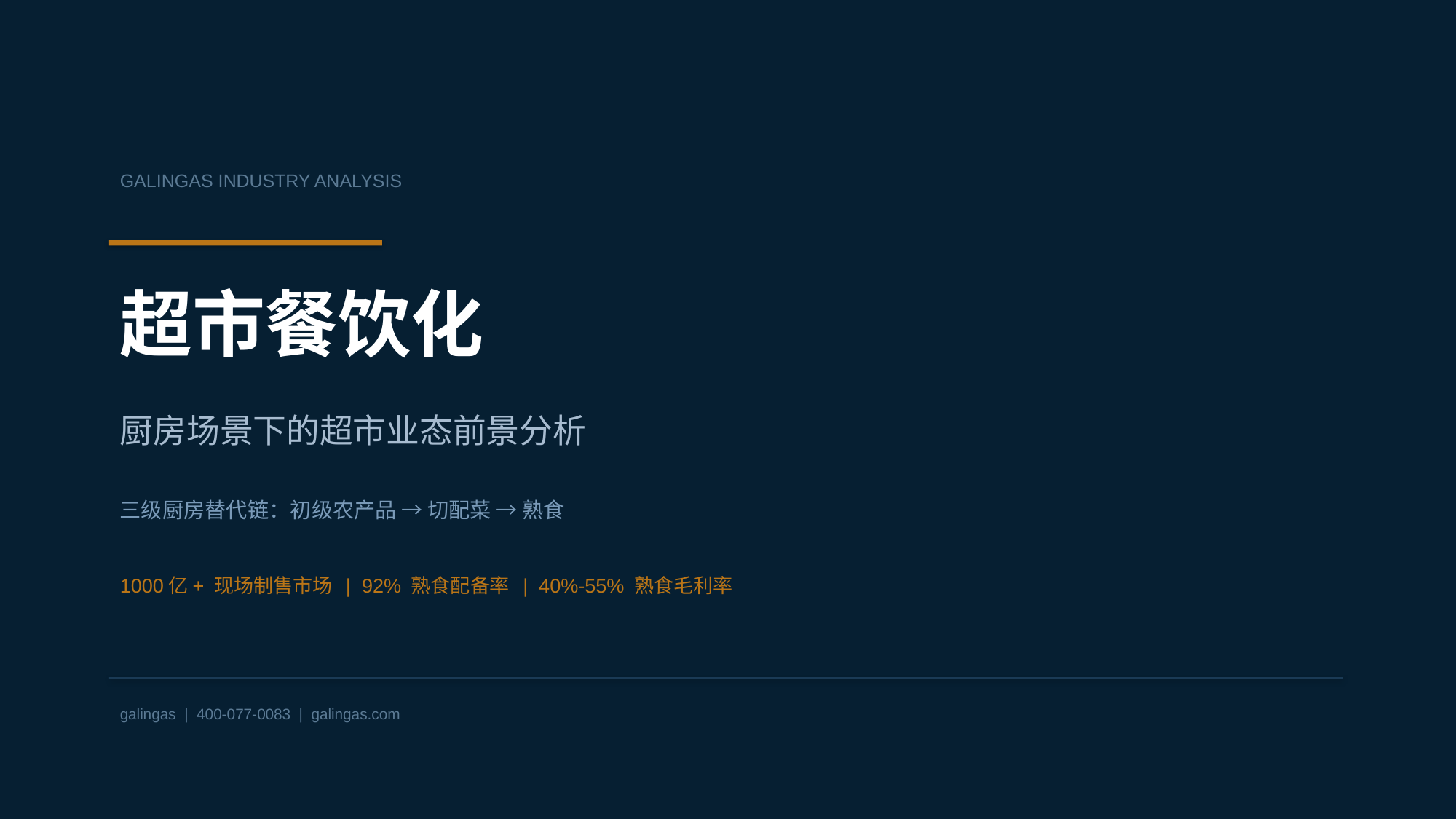

GALINGAS INDUSTRY ANALYSIS

超市餐饮化
厨房场景下的超市业态前景分析
三级厨房替代链：初级农产品 → 切配菜 → 熟食
1000亿+ 现场制售市场  |  92% 熟食配备率  |  40%-55% 熟食毛利率

galingas  |  400-077-0083  |  galingas.com